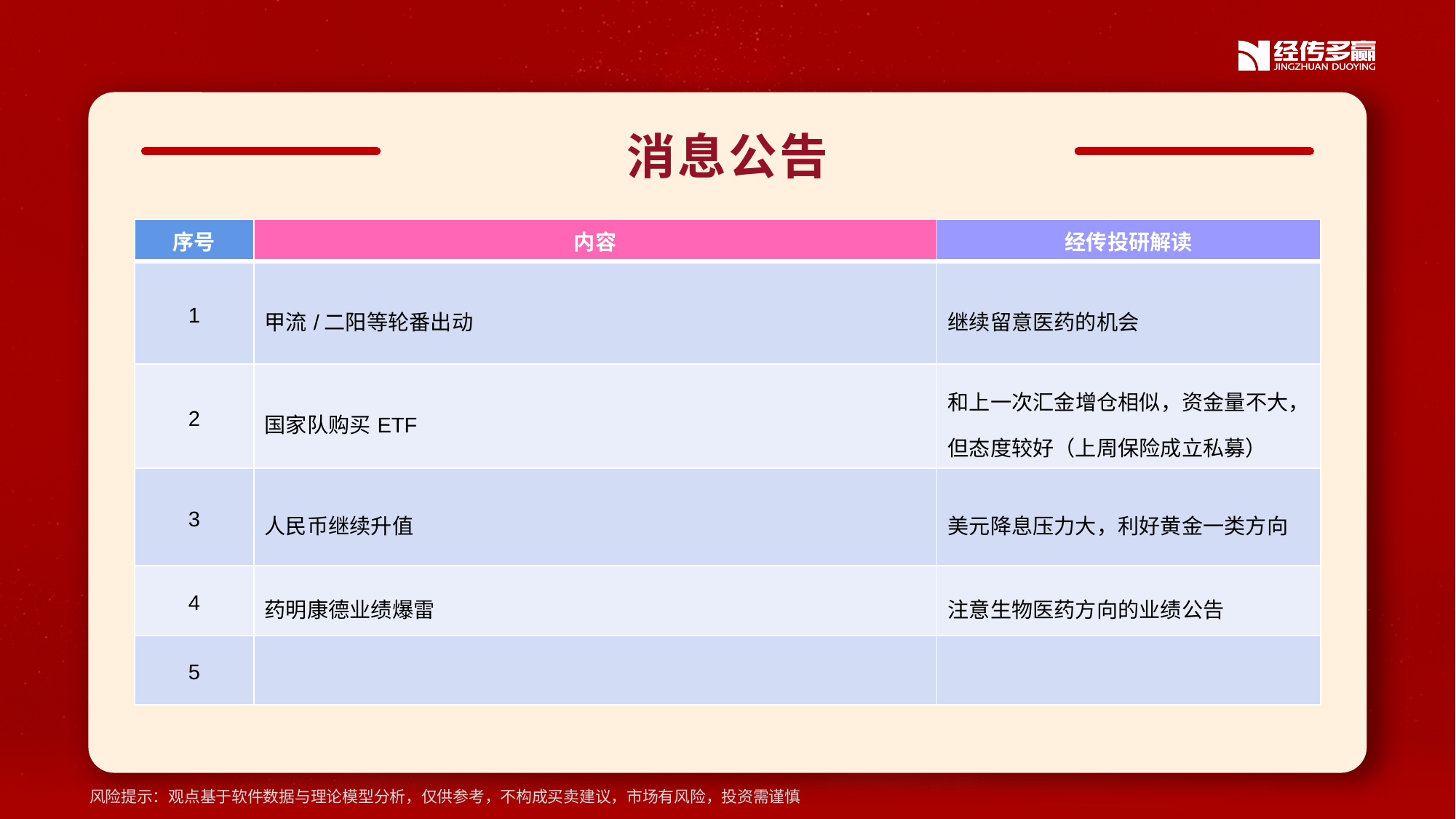

消息公告
| 序号 | 内容 | 经传投研解读 |
| --- | --- | --- |
| 1 | 甲流/二阳等轮番出动 | 继续留意医药的机会 |
| 2 | 国家队购买ETF | 和上一次汇金增仓相似，资金量不大，但态度较好（上周保险成立私募） |
| 3 | 人民币继续升值 | 美元降息压力大，利好黄金一类方向 |
| 4 | 药明康德业绩爆雷 | 注意生物医药方向的业绩公告 |
| 5 |  |  |